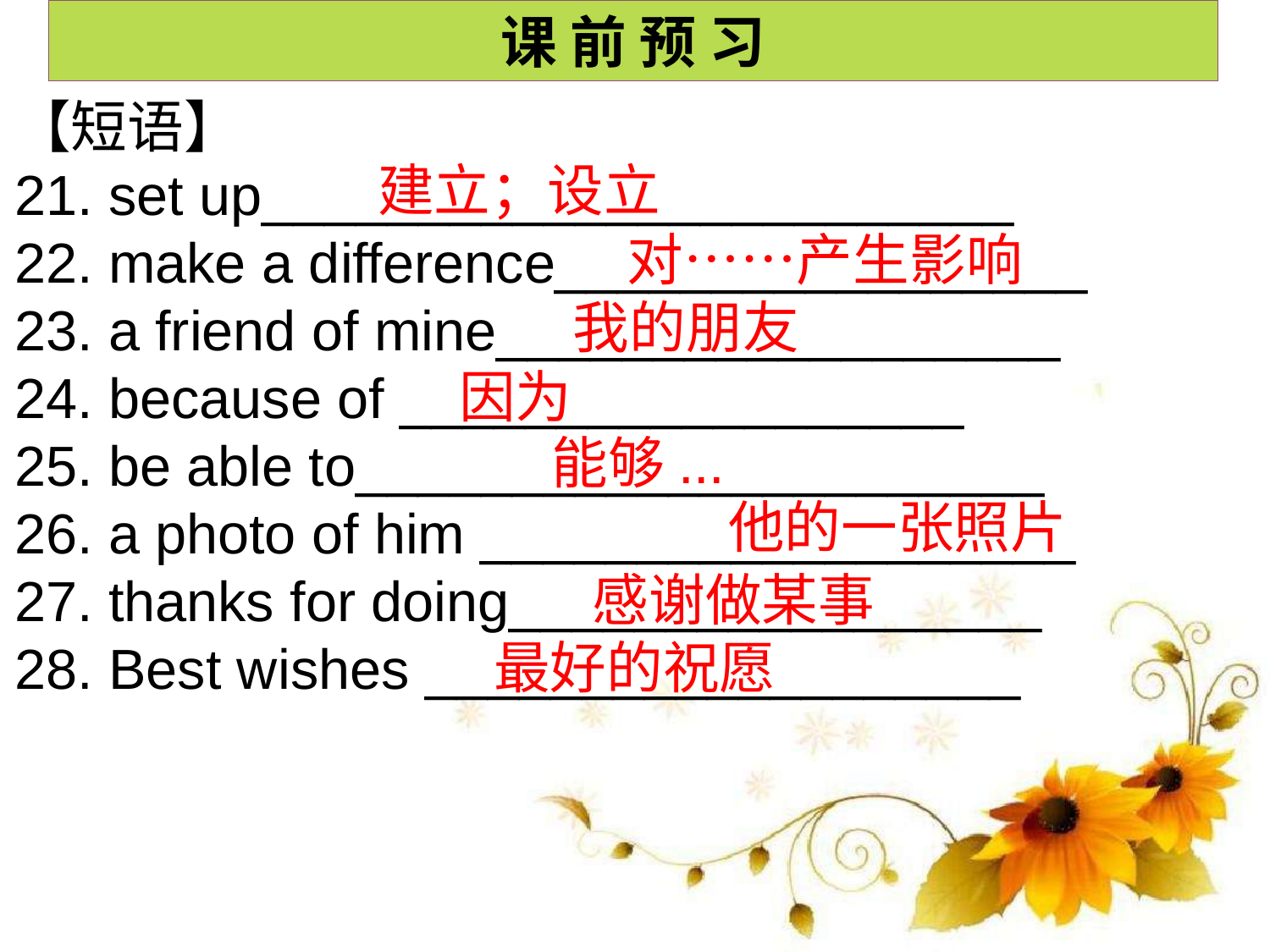

课 前 预 习
【短语】
21. set up________________________
22. make a difference_________________
23. a friend of mine__________________
24. because of __________________
25. be able to______________________
26. a photo of him ___________________
27. thanks for doing_________________
28. Best wishes ___________________
建立；设立
对……产生影响
我的朋友
因为
能够...
他的一张照片
感谢做某事
最好的祝愿